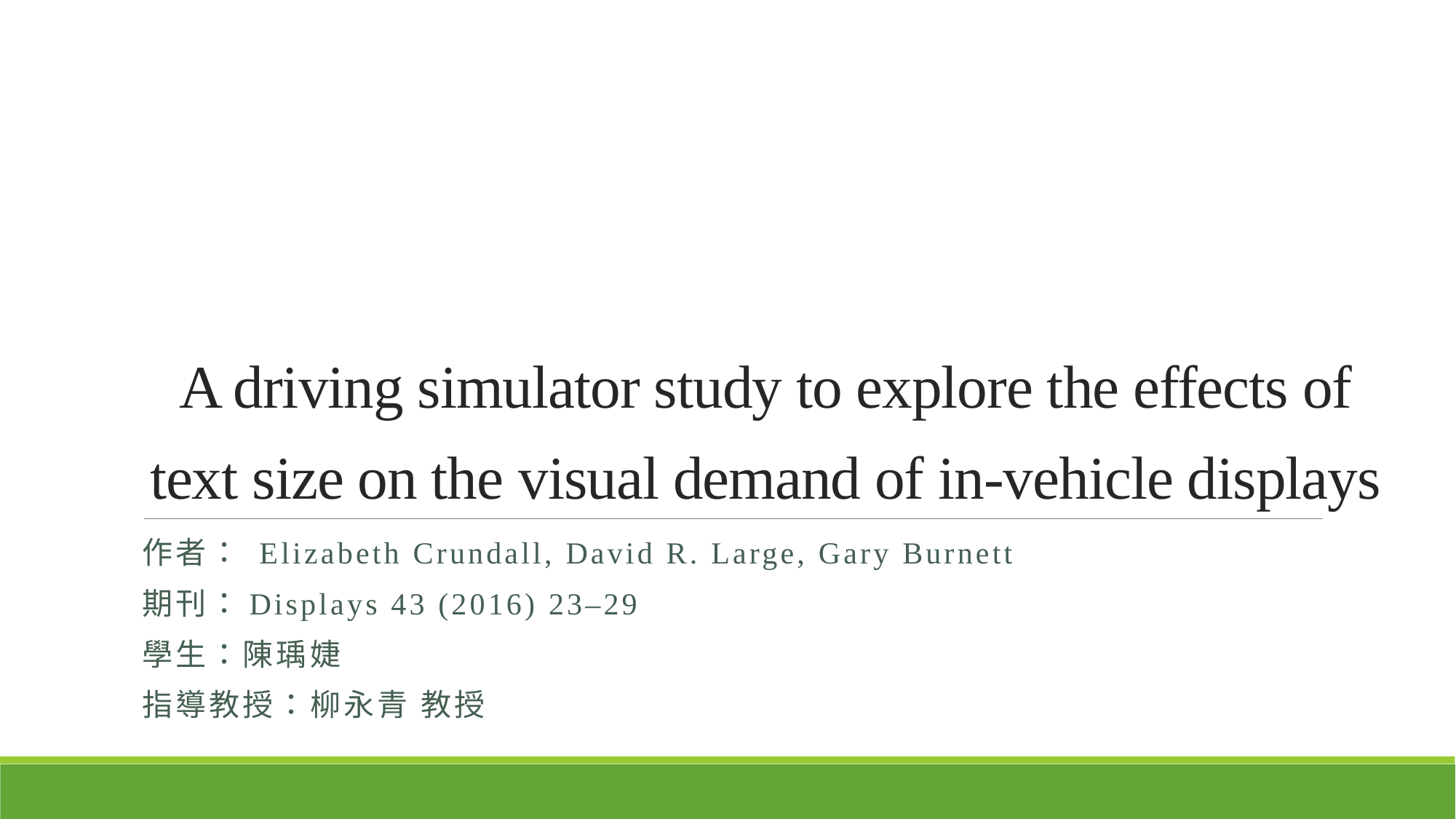

# A driving simulator study to explore the effects of text size on the visual demand of in-vehicle displays
作者： Elizabeth Crundall, David R. Large, Gary Burnett
期刊：Displays 43 (2016) 23–29
學生：陳瑀婕
指導教授：柳永青 教授